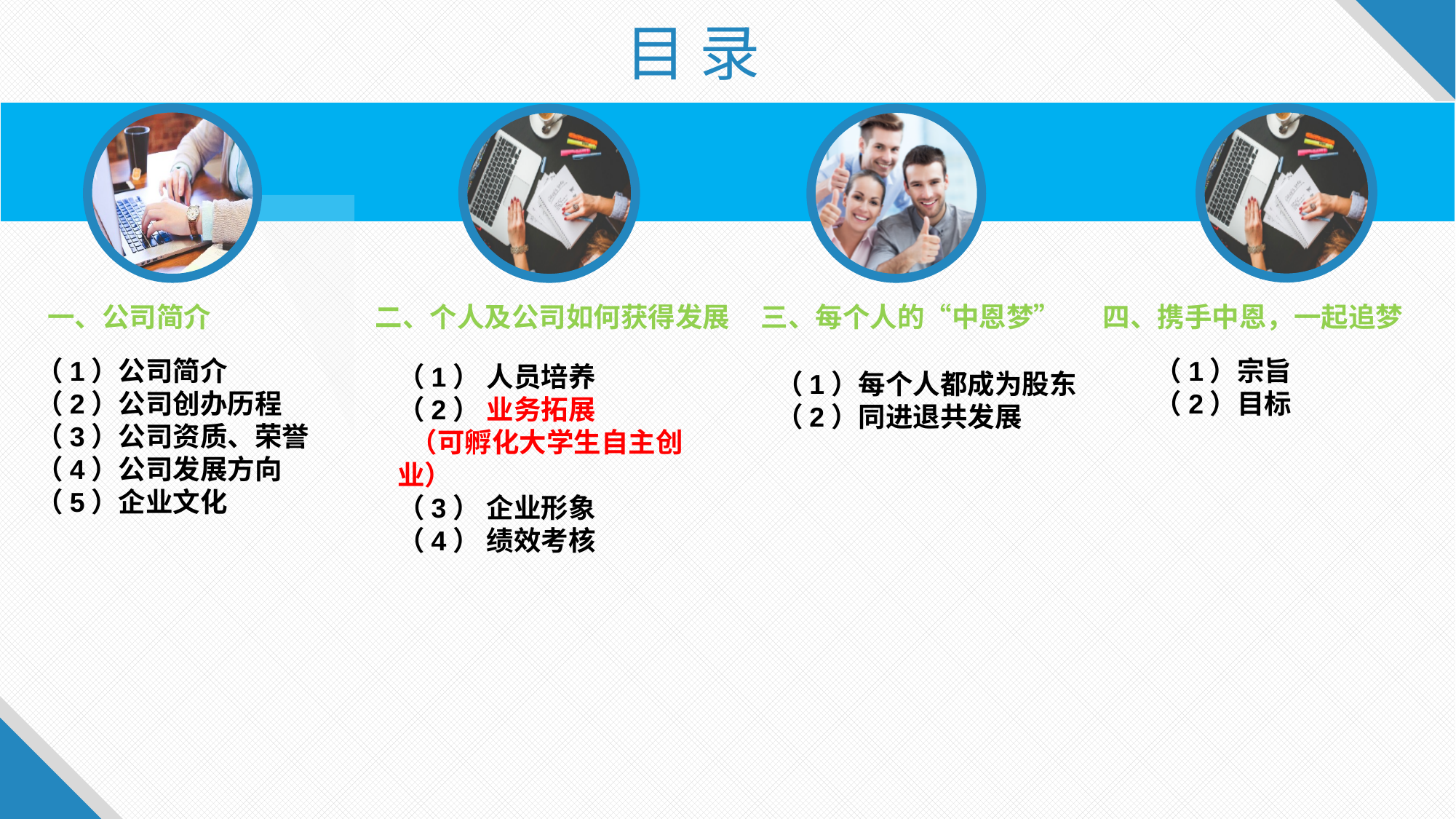

目 录

一、公司简介
二、个人及公司如何获得发展

四、携手中恩，一起追梦
三、每个人的“中恩梦”
（1）公司简介
（2）公司创办历程
（3）公司资质、荣誉
（4）公司发展方向
（5）企业文化
（1）宗旨
（2）目标

（1） 人员培养
（2） 业务拓展
 （可孵化大学生自主创业）
（3） 企业形象
（4） 绩效考核
（1）每个人都成为股东
（2）同进退共发展